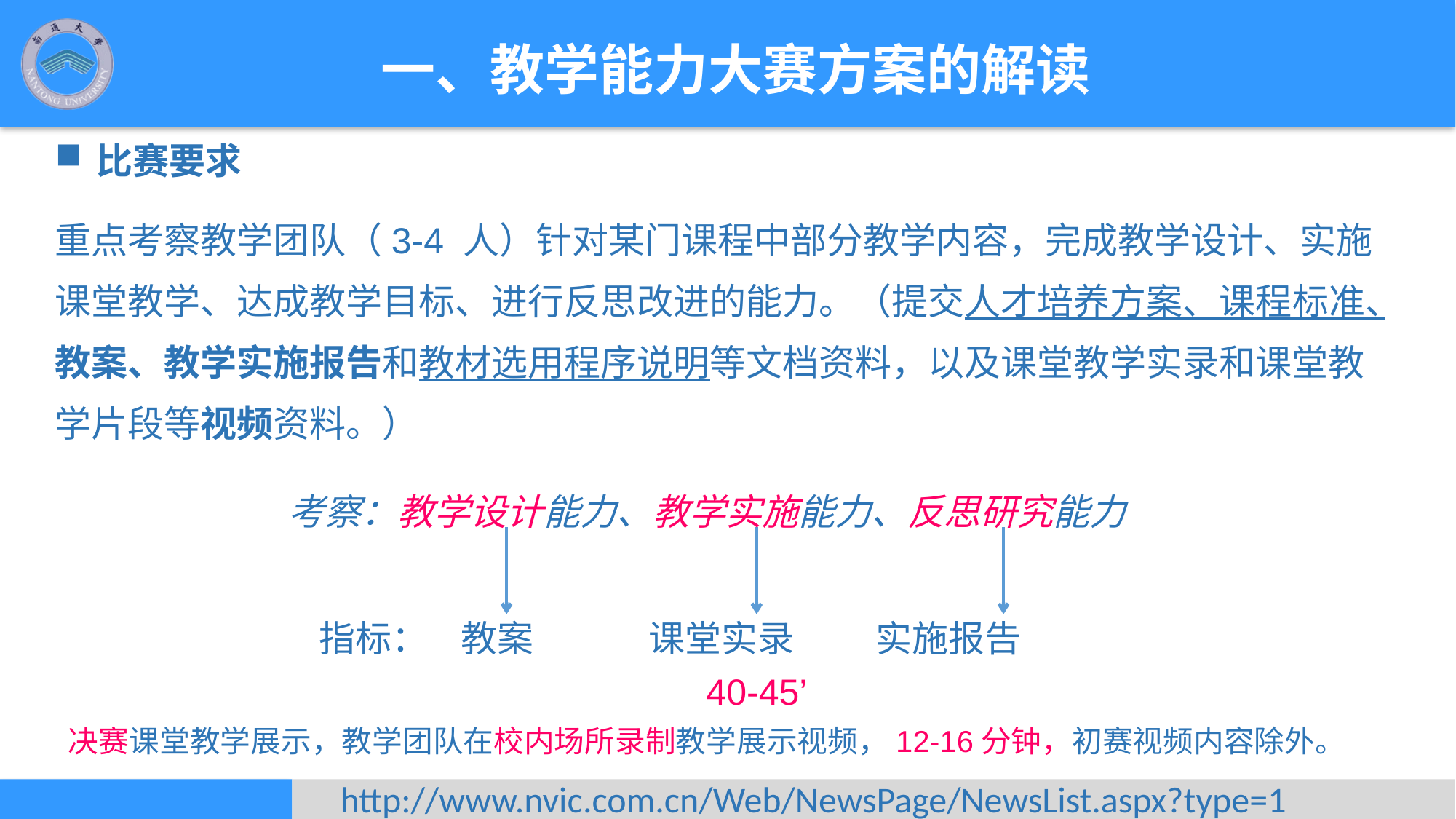

一、教学能力大赛方案的解读

比赛要求
重点考察教学团队（3-4 人）针对某门课程中部分教学内容，完成教学设计、实施课堂教学、达成教学目标、进行反思改进的能力。（提交人才培养方案、课程标准、教案、教学实施报告和教材选用程序说明等文档资料，以及课堂教学实录和课堂教学片段等视频资料。）
考察：教学设计能力、教学实施能力、反思研究能力
指标：    教案              课堂实录          实施报告
                                      40-45’
决赛课堂教学展示，教学团队在校内场所录制教学展示视频，12-16分钟，初赛视频内容除外。
http://www.nvic.com.cn/Web/NewsPage/NewsList.aspx?type=1